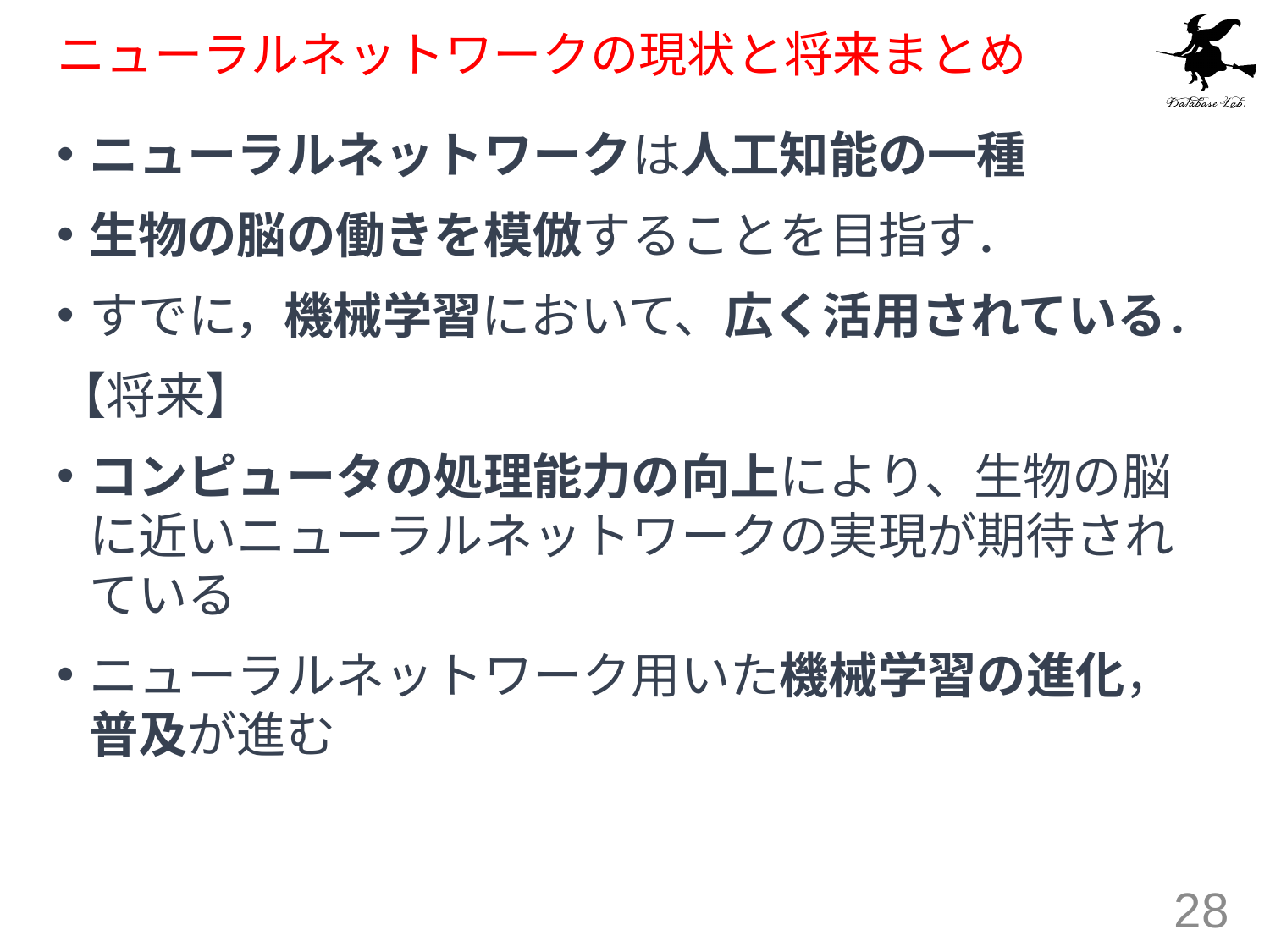

# ニューラルネットワークの現状と将来まとめ
ニューラルネットワークは人工知能の一種
生物の脳の働きを模倣することを目指す．
すでに，機械学習において、広く活用されている．
【将来】
コンピュータの処理能力の向上により、生物の脳に近いニューラルネットワークの実現が期待されている
ニューラルネットワーク用いた機械学習の進化，普及が進む

28